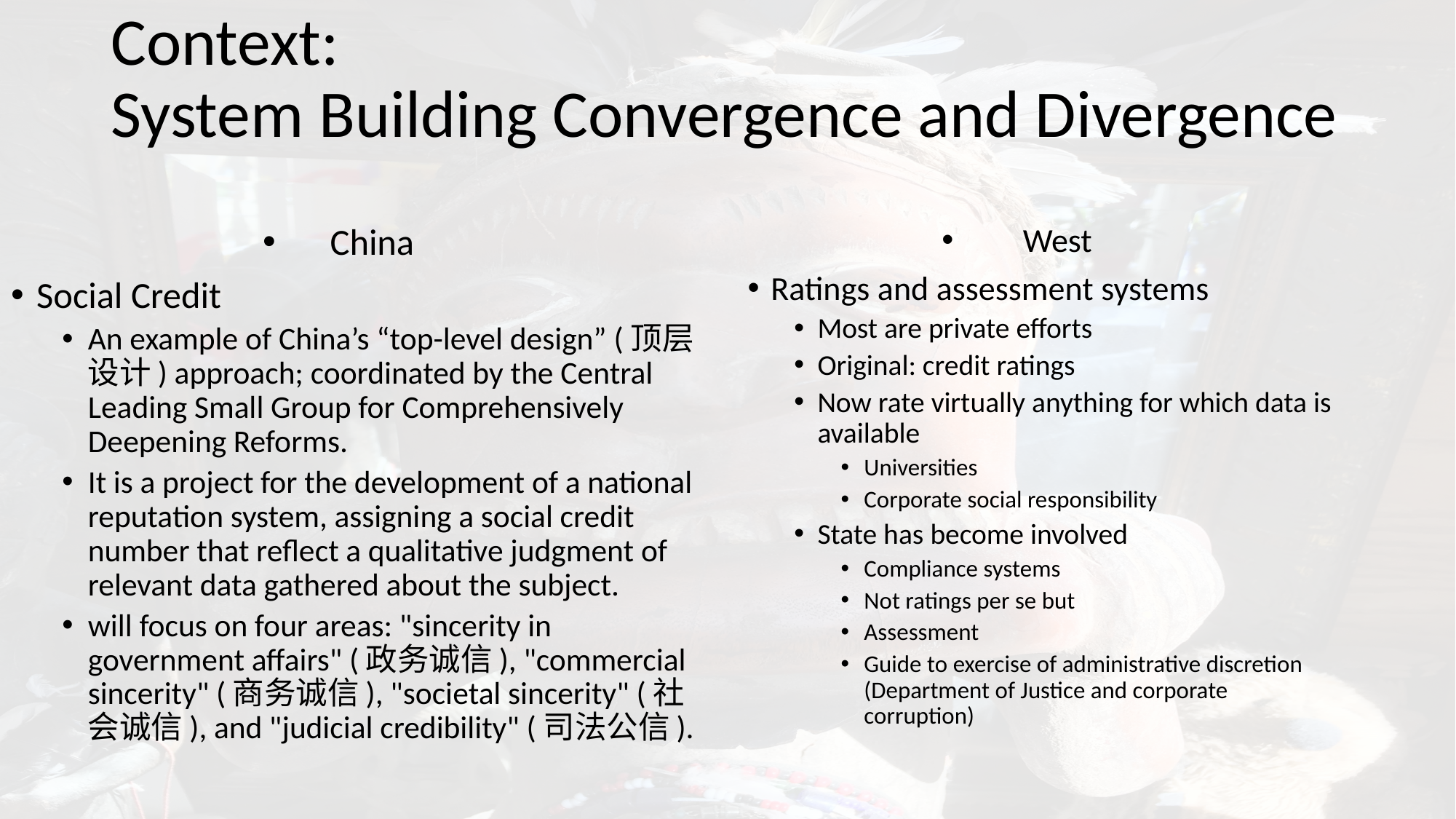

# Context: System Building Convergence and Divergence
China
Social Credit
An example of China’s “top-level design” (顶层设计) approach; coordinated by the Central Leading Small Group for Comprehensively Deepening Reforms.
It is a project for the development of a national reputation system, assigning a social credit number that reflect a qualitative judgment of relevant data gathered about the subject.
will focus on four areas: "sincerity in government affairs" (政务诚信), "commercial sincerity" (商务诚信), "societal sincerity" (社会诚信), and "judicial credibility" (司法公信).

West
Ratings and assessment systems
Most are private efforts
Original: credit ratings
Now rate virtually anything for which data is available
Universities
Corporate social responsibility
State has become involved
Compliance systems
Not ratings per se but
Assessment
Guide to exercise of administrative discretion (Department of Justice and corporate corruption)